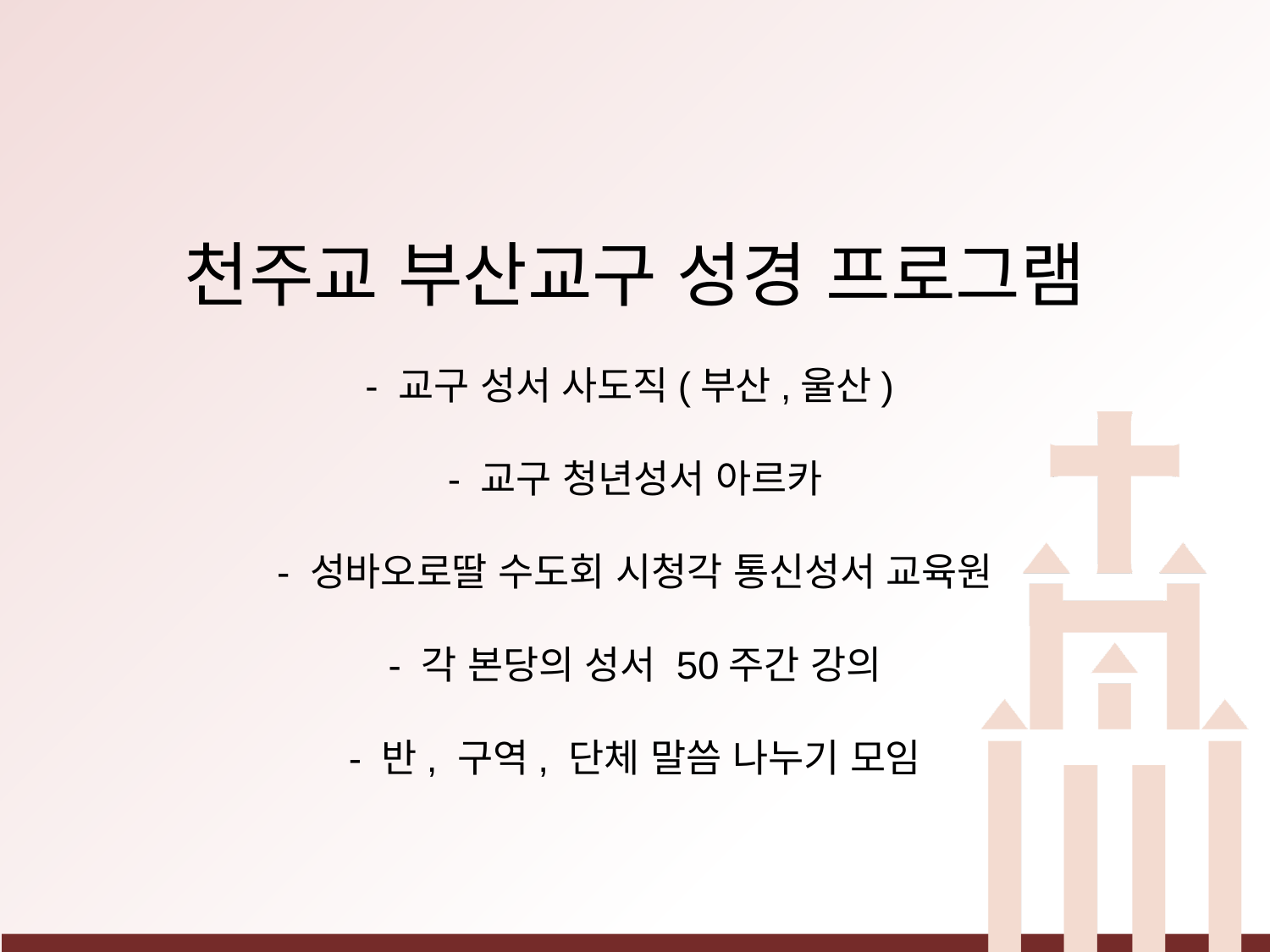

# 천주교 부산교구 성경 프로그램 - 교구 성서 사도직(부산,울산) - 교구 청년성서 아르카 - 성바오로딸 수도회 시청각 통신성서 교육원 - 각 본당의 성서 50주간 강의 - 반, 구역, 단체 말씀 나누기 모임